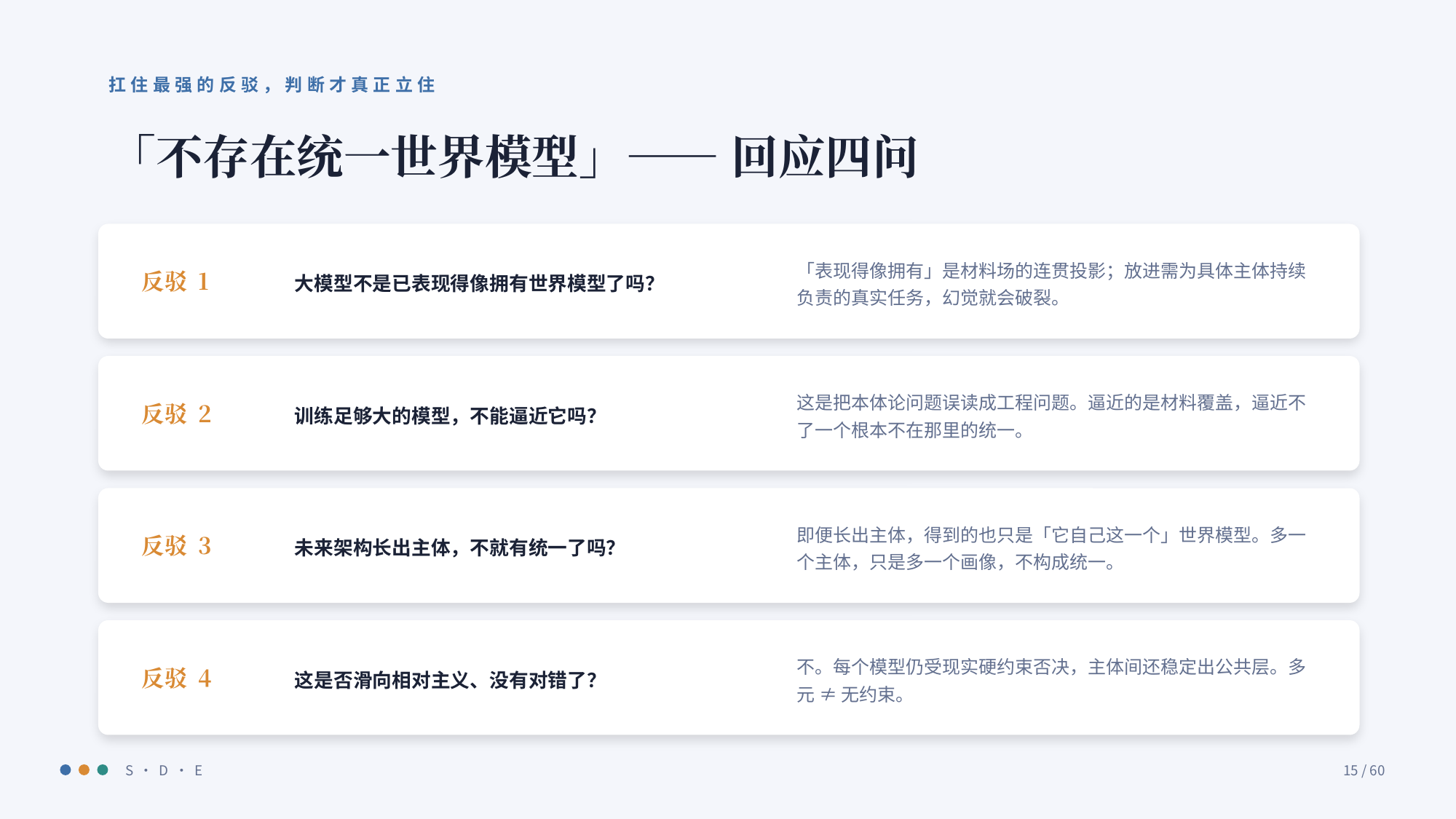

扛住最强的反驳，判断才真正立住
「不存在统一世界模型」—— 回应四问

反驳 1
大模型不是已表现得像拥有世界模型了吗？
「表现得像拥有」是材料场的连贯投影；放进需为具体主体持续负责的真实任务，幻觉就会破裂。

反驳 2
训练足够大的模型，不能逼近它吗？
这是把本体论问题误读成工程问题。逼近的是材料覆盖，逼近不了一个根本不在那里的统一。

反驳 3
未来架构长出主体，不就有统一了吗？
即便长出主体，得到的也只是「它自己这一个」世界模型。多一个主体，只是多一个画像，不构成统一。

反驳 4
这是否滑向相对主义、没有对错了？
不。每个模型仍受现实硬约束否决，主体间还稳定出公共层。多元 ≠ 无约束。
S · D · E
15 / 60